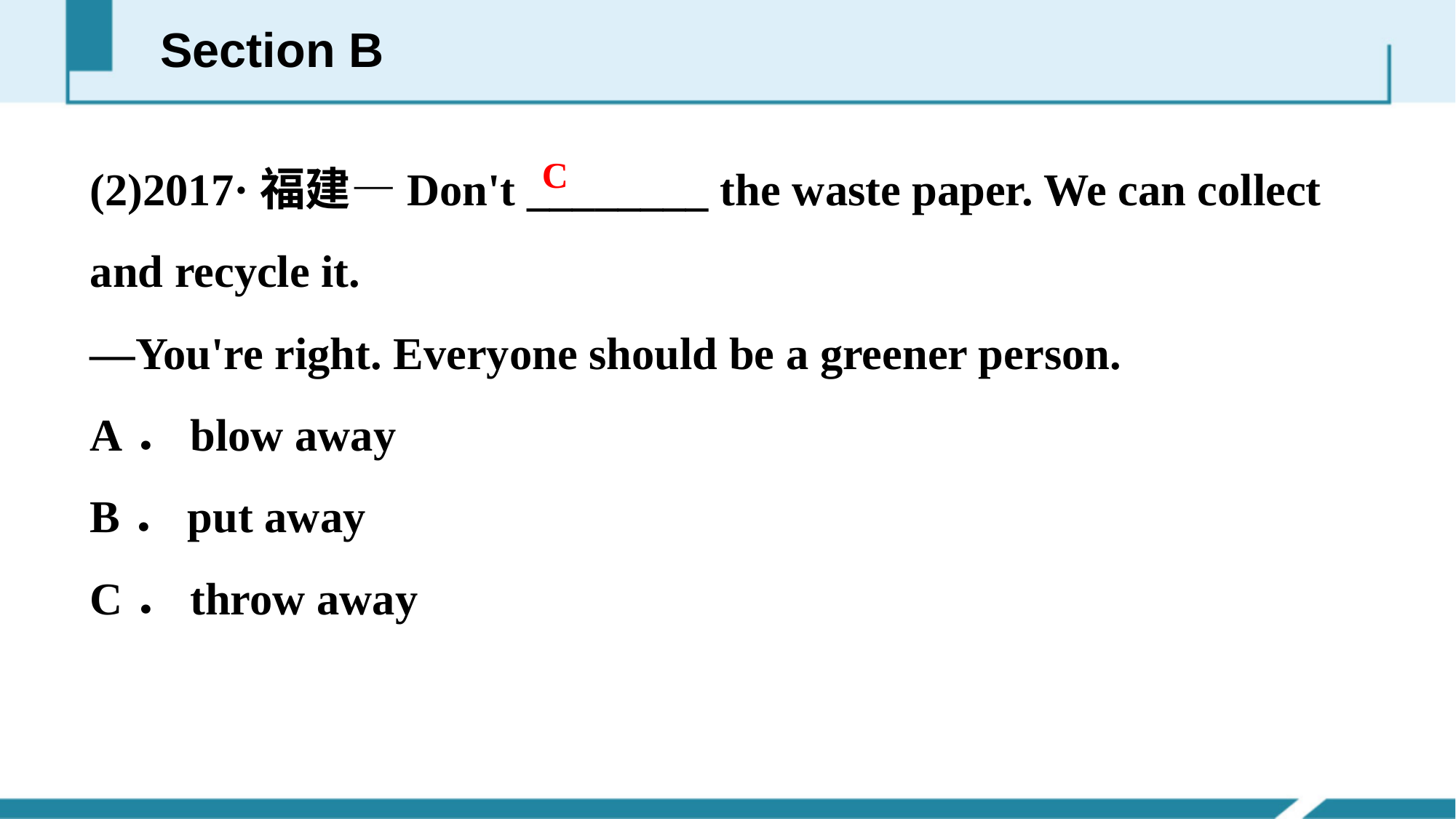

Section B
(2)2017·福建—Don't ________ the waste paper. We can collect and recycle it.
—You're right. Everyone should be a greener person.
A．blow away
B．put away
C．throw away
C